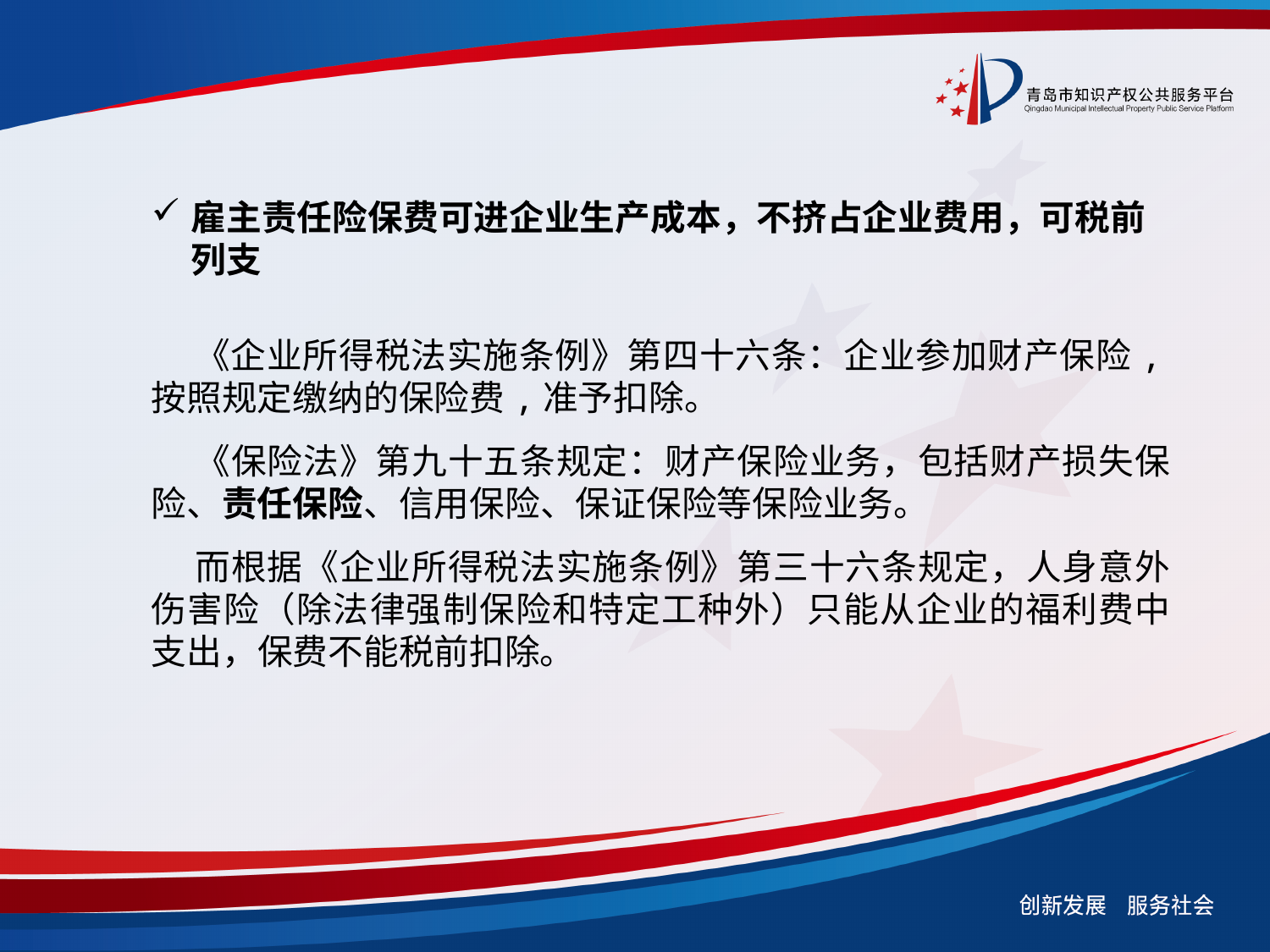

雇主责任险保费可进企业生产成本，不挤占企业费用，可税前列支

    《企业所得税法实施条例》第四十六条：企业参加财产保险,按照规定缴纳的保险费,准予扣除。
    《保险法》第九十五条规定：财产保险业务，包括财产损失保险、责任保险、信用保险、保证保险等保险业务。
    而根据《企业所得税法实施条例》第三十六条规定，人身意外伤害险（除法律强制保险和特定工种外）只能从企业的福利费中支出，保费不能税前扣除。